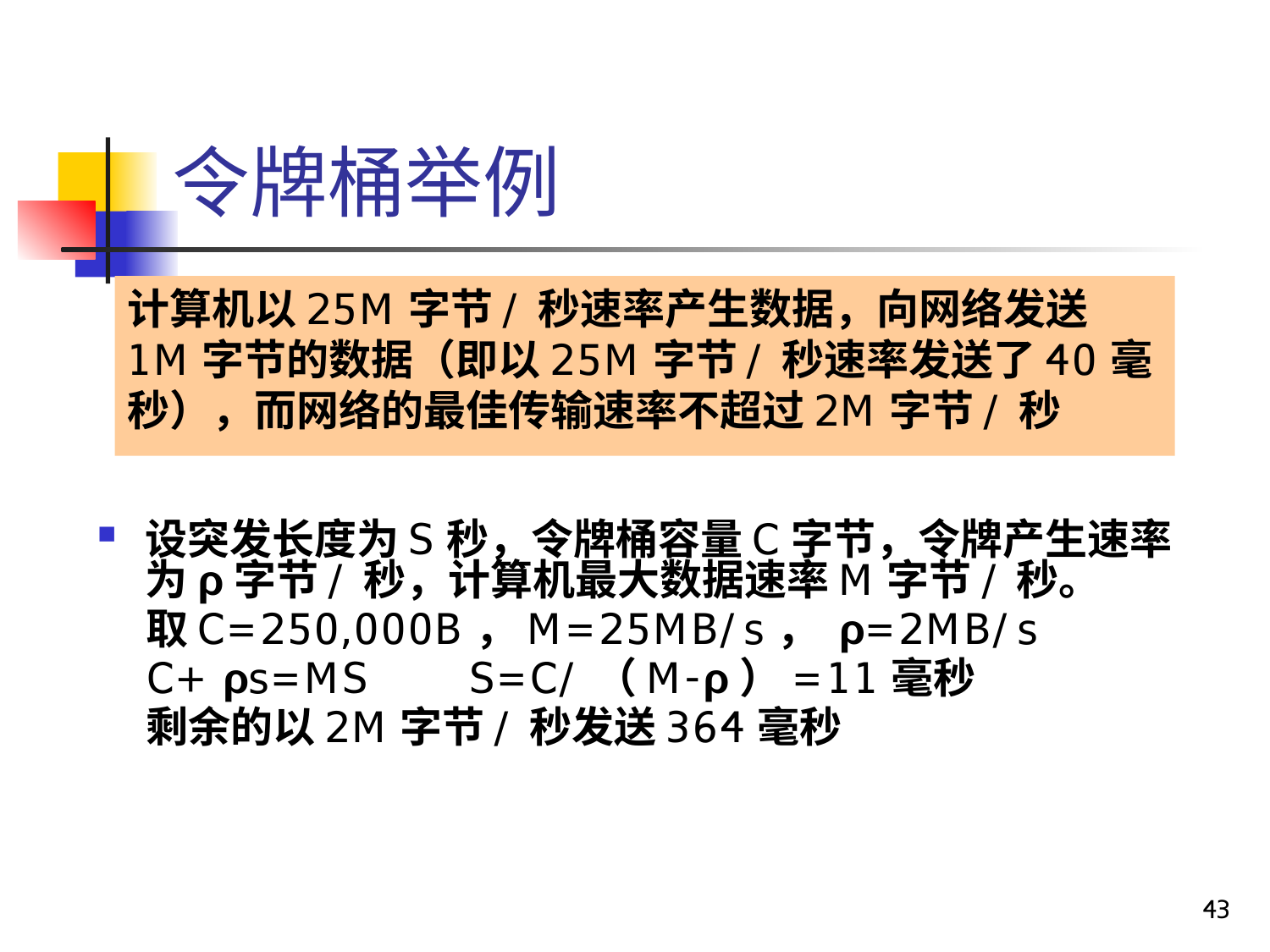

# 令牌桶举例
计算机以25M字节/秒速率产生数据，向网络发送1M字节的数据（即以25M字节/秒速率发送了40毫秒），而网络的最佳传输速率不超过2M字节/秒
设突发长度为S秒，令牌桶容量C字节，令牌产生速率为ρ字节/秒，计算机最大数据速率M字节/秒。
    取C=250,000B，M=25MB/s， ρ=2MB/s
    C+ ρs=MS        S=C/（M-ρ）=11毫秒
    剩余的以2M字节/秒发送364毫秒
43